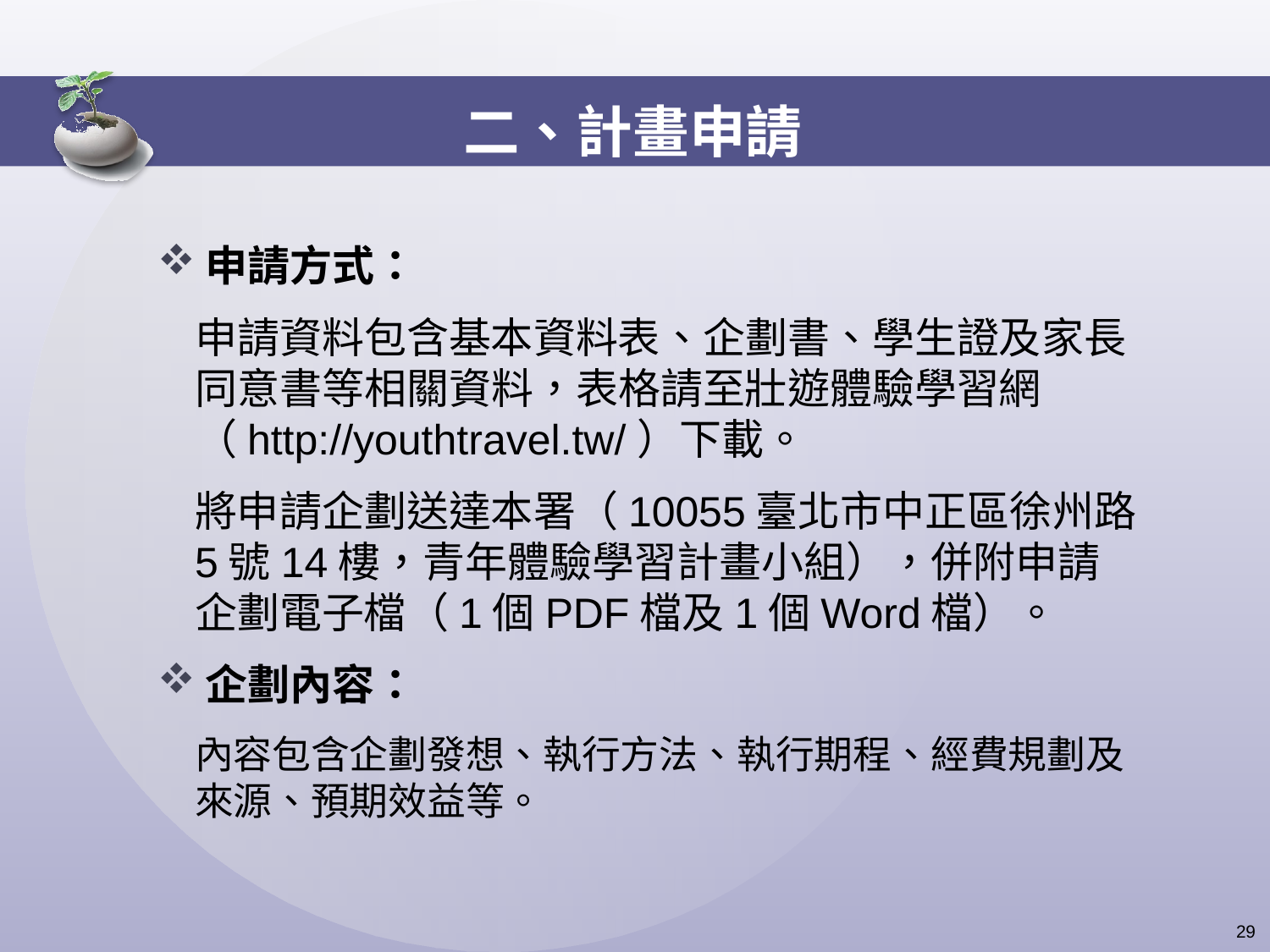

# 二、計畫申請
申請方式：
申請資料包含基本資料表、企劃書、學生證及家長同意書等相關資料，表格請至壯遊體驗學習網（http://youthtravel.tw/）下載。
將申請企劃送達本署（10055臺北市中正區徐州路5號14樓，青年體驗學習計畫小組），併附申請企劃電子檔（1個PDF檔及1個Word檔）。
企劃內容：
內容包含企劃發想、執行方法、執行期程、經費規劃及來源、預期效益等。

              29